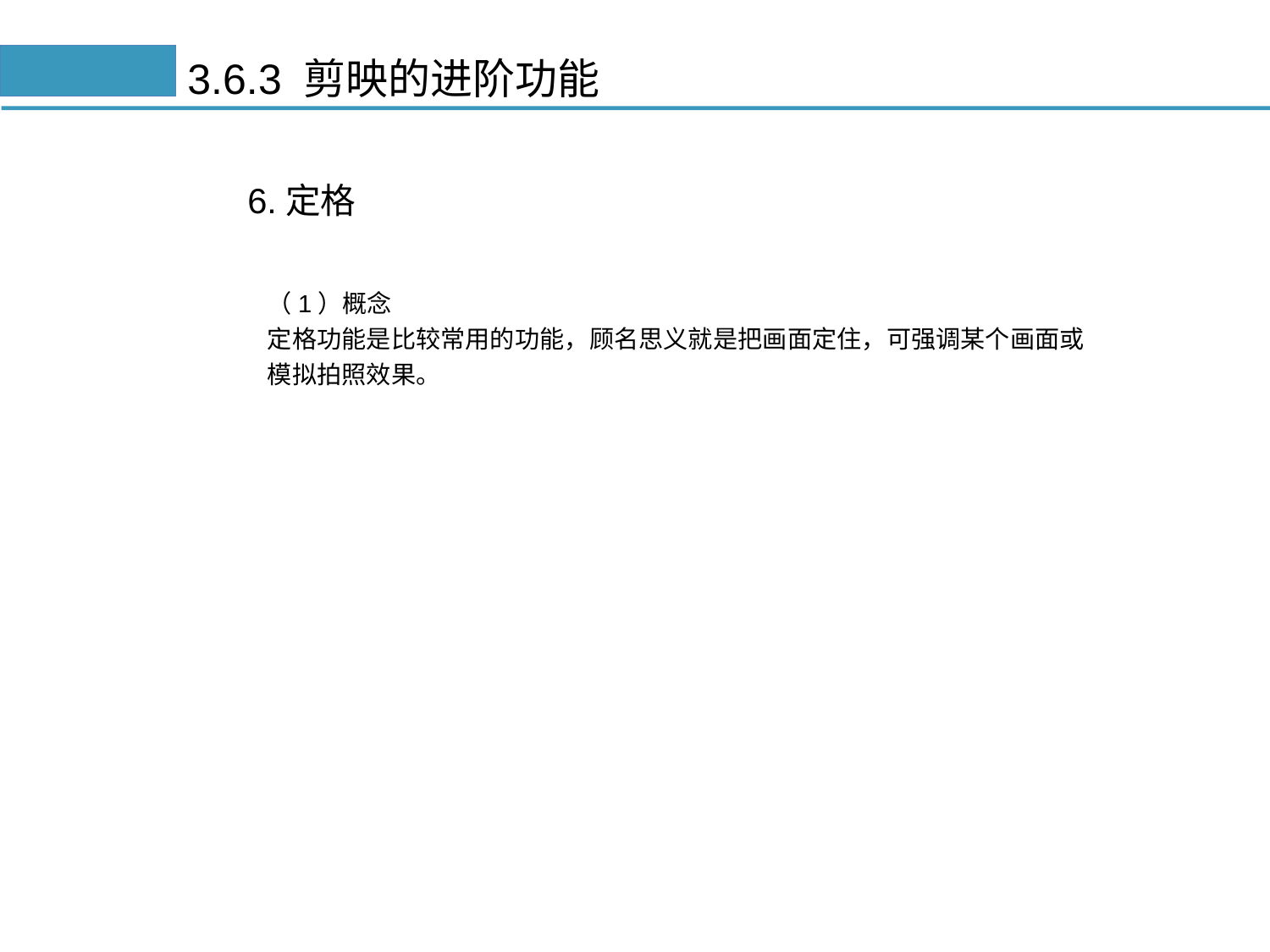

# 3.6.3 剪映的进阶功能
6.定格
（1）概念
定格功能是比较常用的功能，顾名思义就是把画面定住，可强调某个画面或模拟拍照效果。